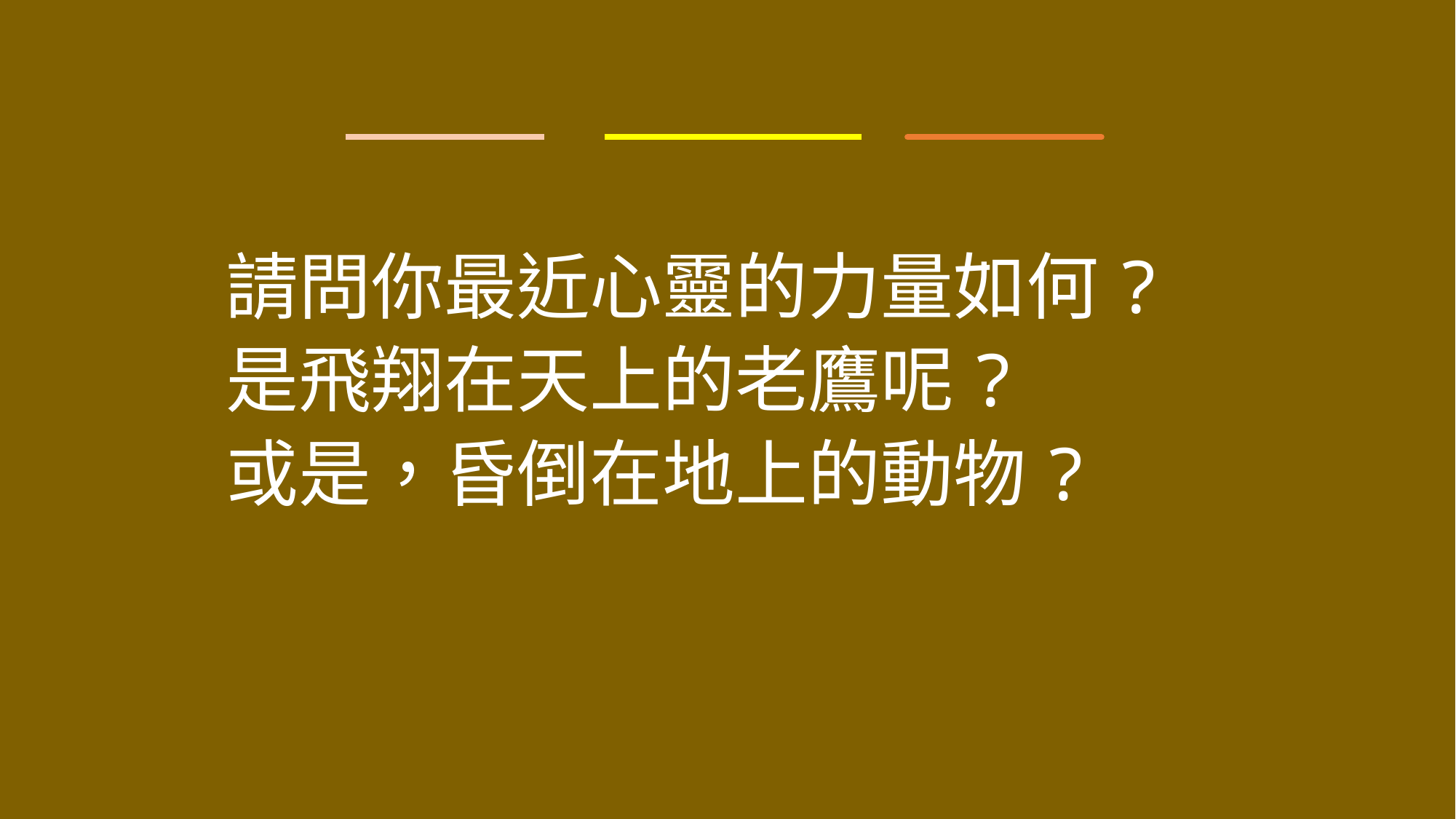

請問你最近心靈的力量如何?
是飛翔在天上的老鷹呢?
或是，昏倒在地上的動物?